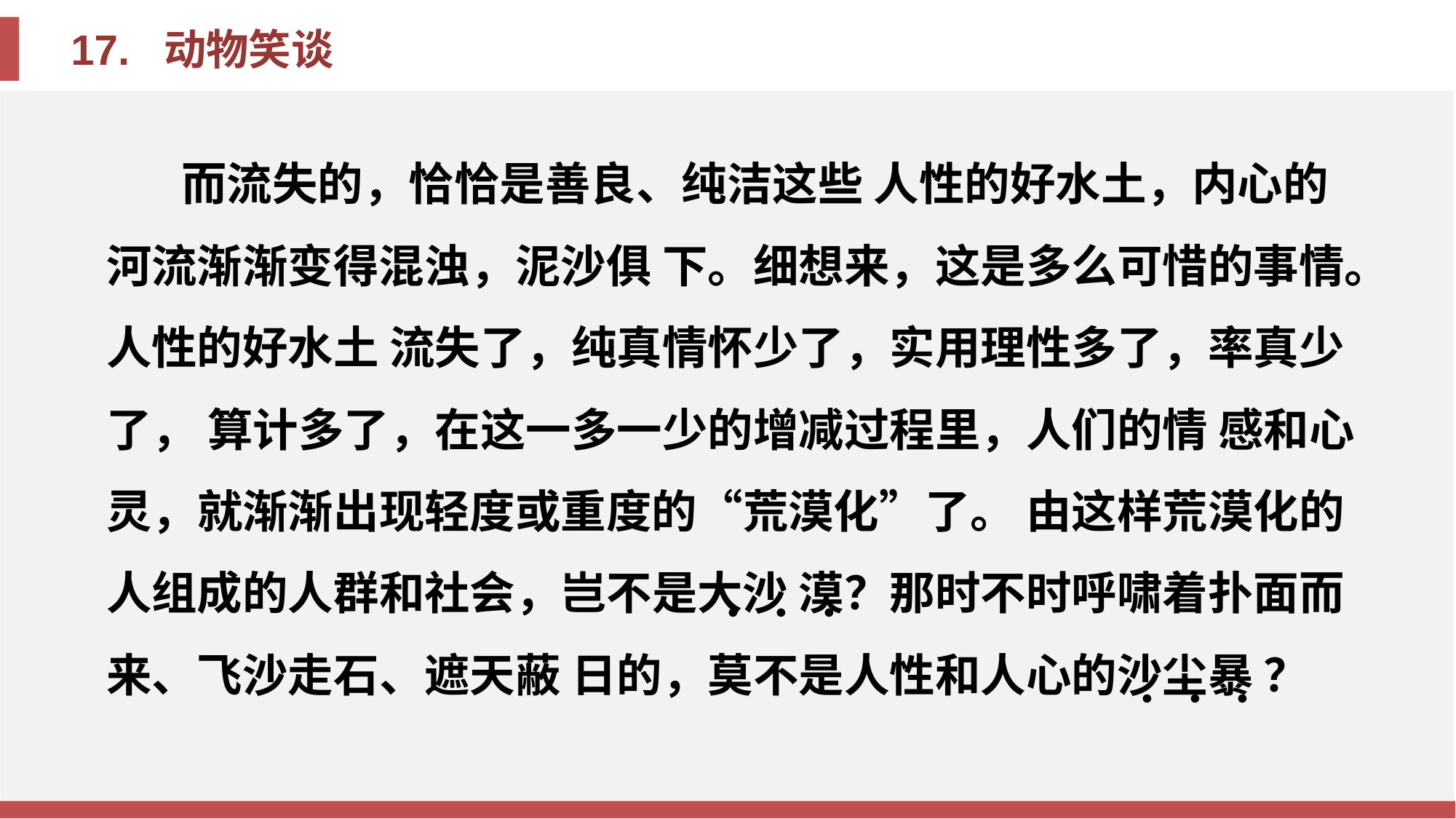

而流失的，恰恰是善良、纯洁这些 人性的好水土，内心的河流渐渐变得混浊，泥沙俱 下。细想来，这是多么可惜的事情。人性的好水土 流失了，纯真情怀少了，实用理性多了，率真少了， 算计多了，在这一多一少的增减过程里，人们的情 感和心灵，就渐渐出现轻度或重度的“荒漠化”了。 由这样荒漠化的人组成的人群和社会，岂不是大沙 漠？那时不时呼啸着扑面而来、飞沙走石、遮天蔽 日的，莫不是人性和人心的沙尘暴 ？
·
·
·
·
·
·